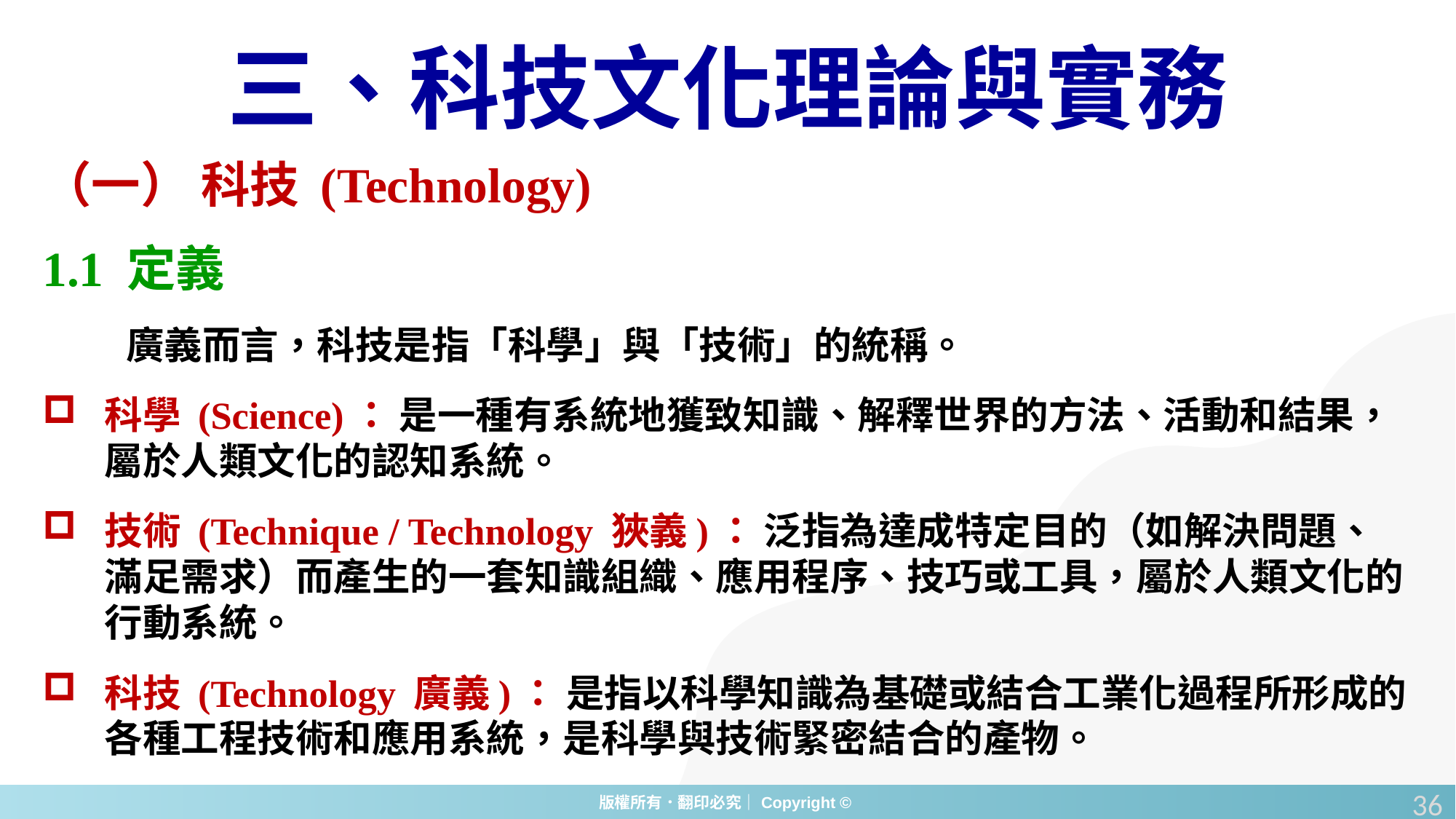

# 三、科技文化理論與實務
（一） 科技 (Technology)
1.1 定義
廣義而言，科技是指「科學」與「技術」的統稱。
科學 (Science)： 是一種有系統地獲致知識、解釋世界的方法、活動和結果，屬於人類文化的認知系統。
技術 (Technique / Technology 狹義)： 泛指為達成特定目的（如解決問題、滿足需求）而產生的一套知識組織、應用程序、技巧或工具，屬於人類文化的行動系統。
科技 (Technology 廣義)： 是指以科學知識為基礎或結合工業化過程所形成的各種工程技術和應用系統，是科學與技術緊密結合的產物。
36